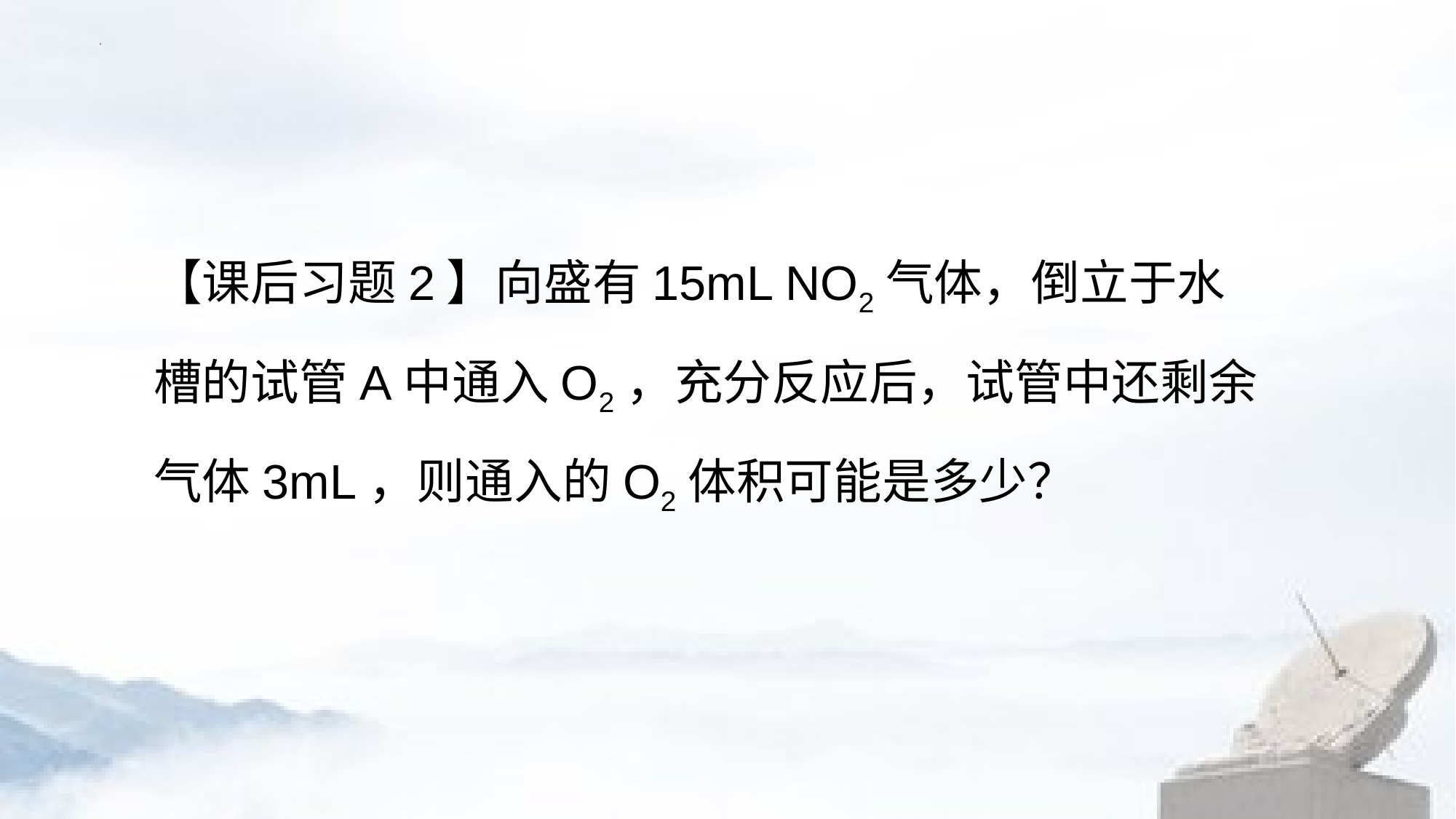

【课后习题2】向盛有15mL NO2气体，倒立于水槽的试管A中通入O2，充分反应后，试管中还剩余气体3mL，则通入的O2体积可能是多少？